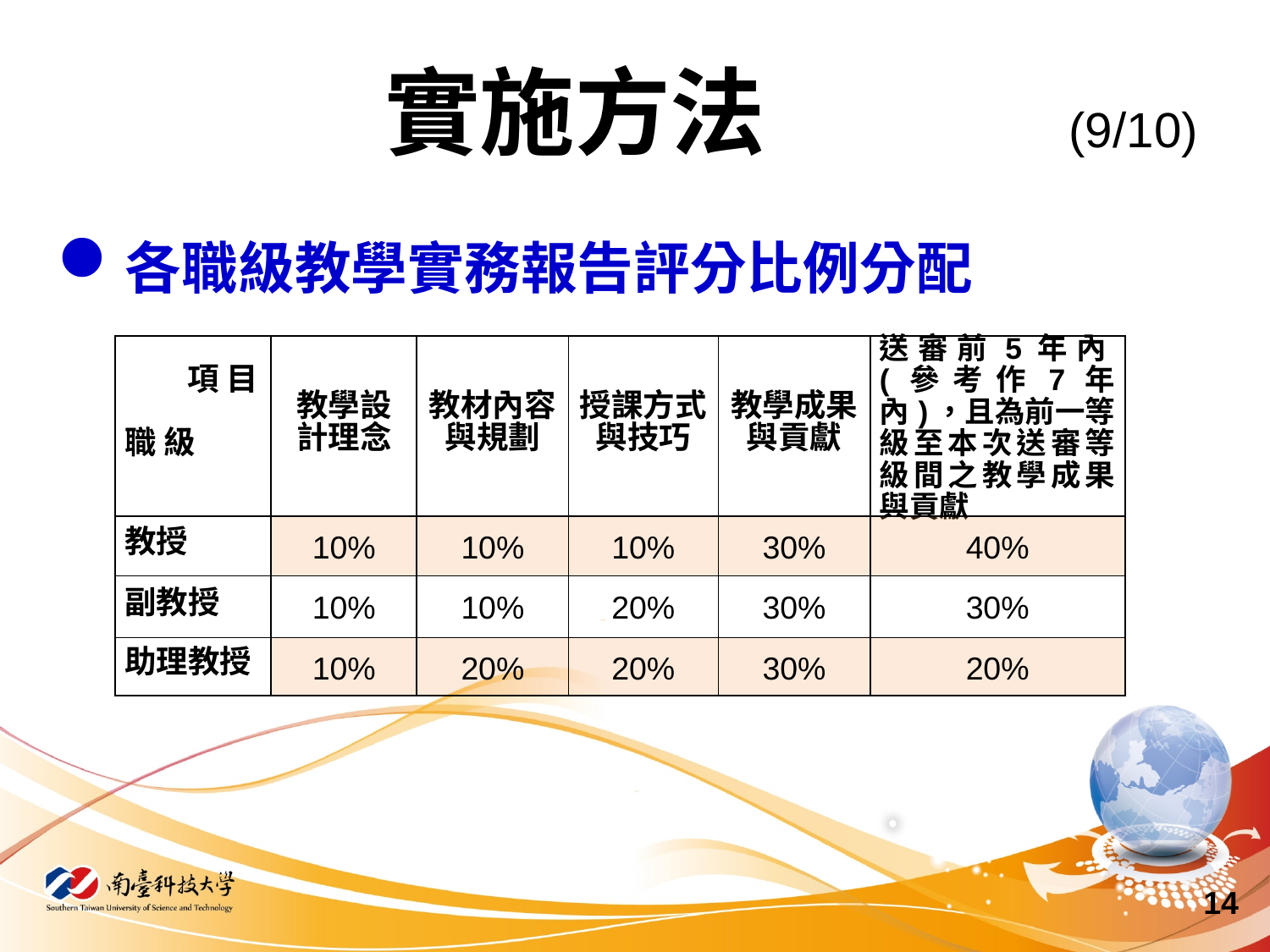

實施方法             (9/10)
各職級教學實務報告評分比例分配
| 項 目   職 級 | 教學設計理念 | 教材內容與規劃 | 授課方式與技巧 | 教學成果與貢獻 | 送審前5年內(參考作7年內)，且為前一等級至本次送審等級間之教學成果與貢獻 |
| --- | --- | --- | --- | --- | --- |
| 教授 | 10% | 10% | 10% | 30% | 40% |
| 副教授 | 10% | 10% | 20% | 30% | 30% |
| 助理教授 | 10% | 20% | 20% | 30% | 20% |
14